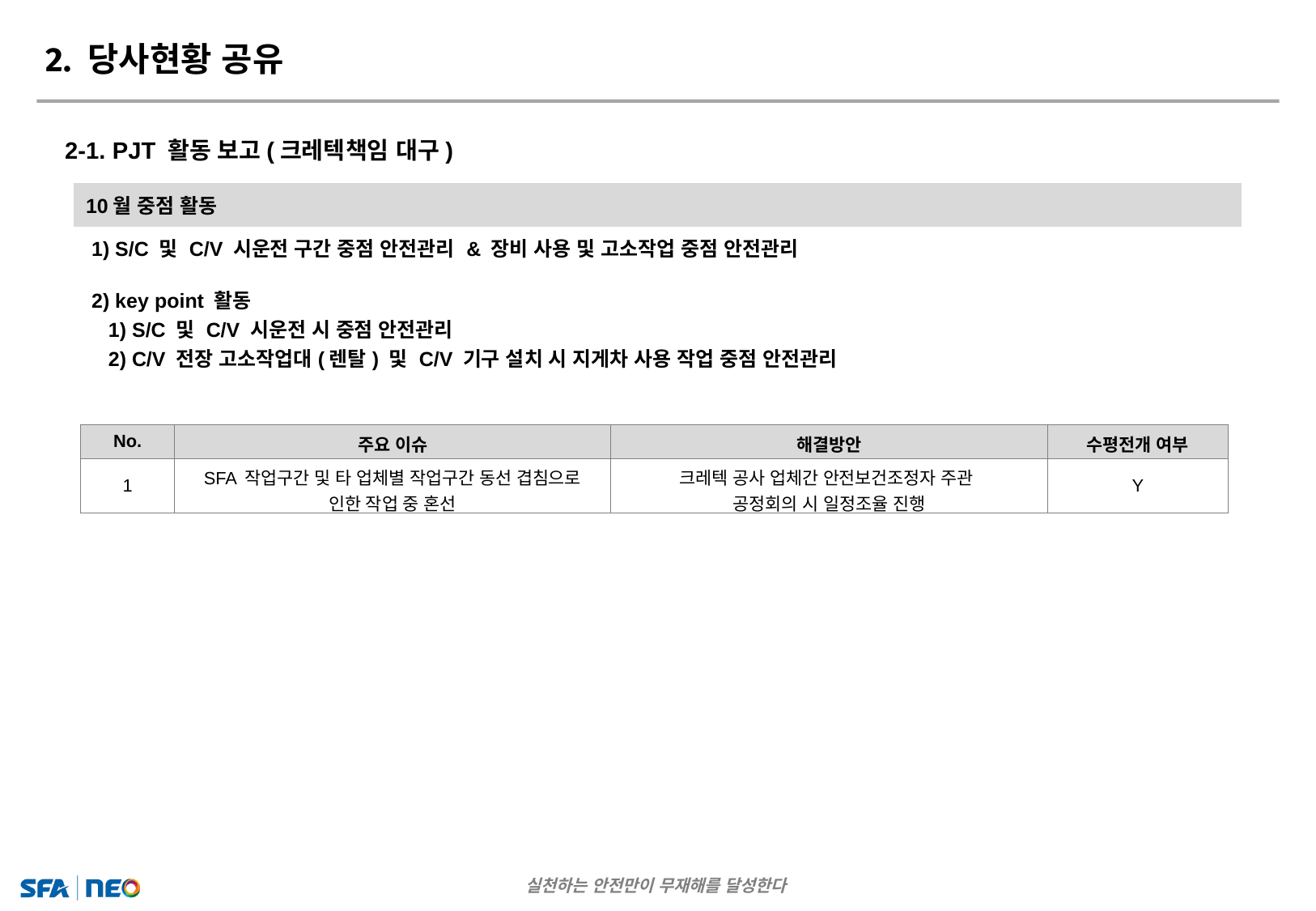

2. 당사현황 공유
2-1. PJT 활동 보고(크레텍책임 대구)
| 10월 중점 활동 |
| --- |
| 1) S/C 및 C/V 시운전 구간 중점 안전관리 & 장비 사용 및 고소작업 중점 안전관리 2) key point 활동 1) S/C 및 C/V 시운전 시 중점 안전관리 2) C/V 전장 고소작업대(렌탈) 및 C/V 기구 설치 시 지게차 사용 작업 중점 안전관리 |
| No. | 주요 이슈 | 해결방안 | 수평전개 여부 |
| --- | --- | --- | --- |
| 1 | SFA 작업구간 및 타 업체별 작업구간 동선 겹침으로 인한 작업 중 혼선 | 크레텍 공사 업체간 안전보건조정자 주관 공정회의 시 일정조율 진행 | Y |